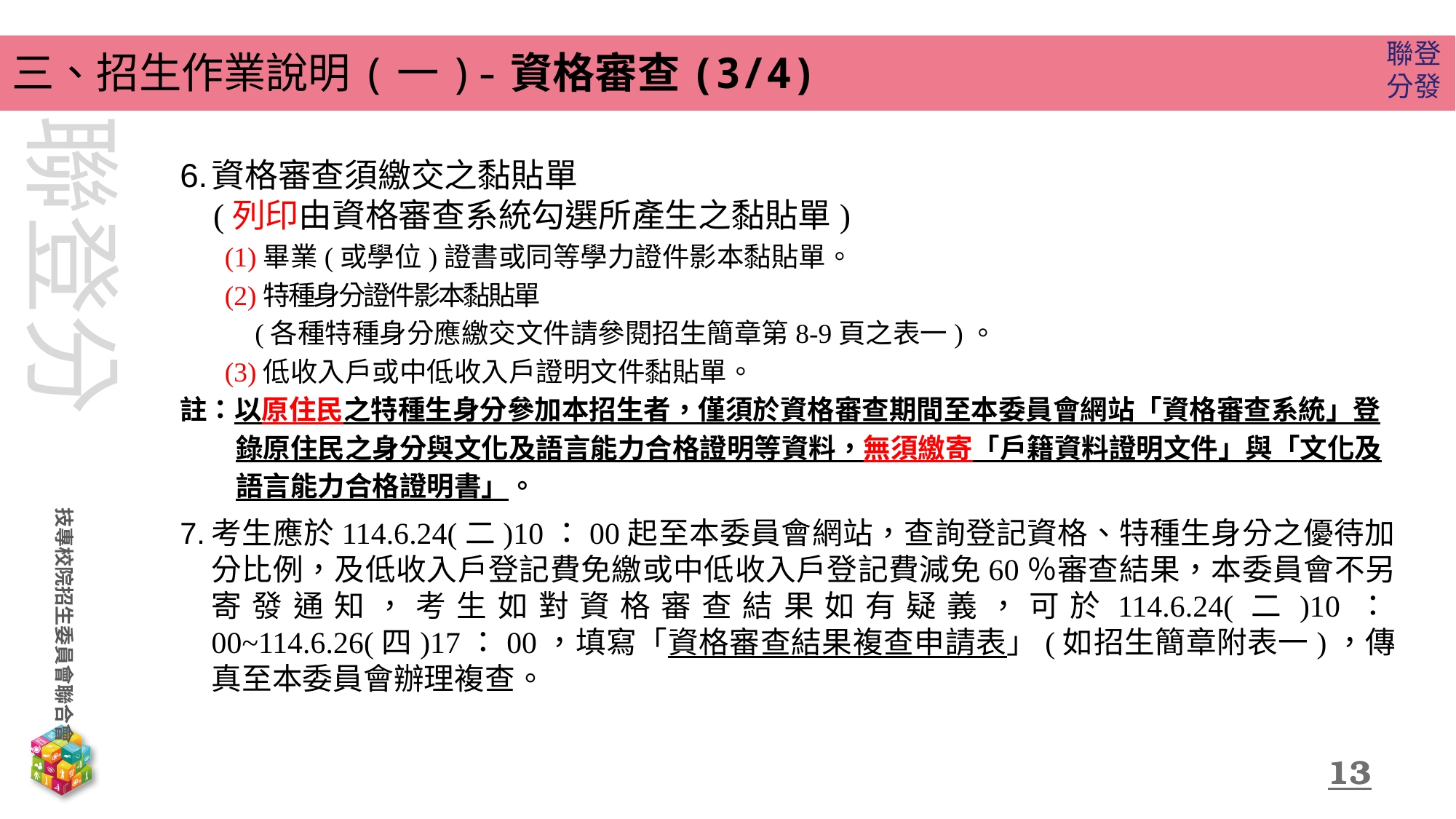

# 三、招生作業說明(一)-資格審查(3/4)
資格審查須繳交之黏貼單
    (列印由資格審查系統勾選所產生之黏貼單)
(1)畢業(或學位)證書或同等學力證件影本黏貼單。
(2)特種身分證件影本黏貼單
      (各種特種身分應繳交文件請參閱招生簡章第8-9頁之表一)。
(3)低收入戶或中低收入戶證明文件黏貼單。
註：以原住民之特種生身分參加本招生者，僅須於資格審查期間至本委員會網站「資格審查系統」登
        錄原住民之身分與文化及語言能力合格證明等資料，無須繳寄「戶籍資料證明文件」與「文化及
        語言能力合格證明書」。
考生應於114.6.24(二)10：00起至本委員會網站，查詢登記資格、特種生身分之優待加分比例，及低收入戶登記費免繳或中低收入戶登記費減免60％審查結果，本委員會不另寄發通知，考生如對資格審查結果如有疑義，可於114.6.24(二)10：00~114.6.26(四)17：00，填寫「資格審查結果複查申請表」(如招生簡章附表一)，傳真至本委員會辦理複查。

13